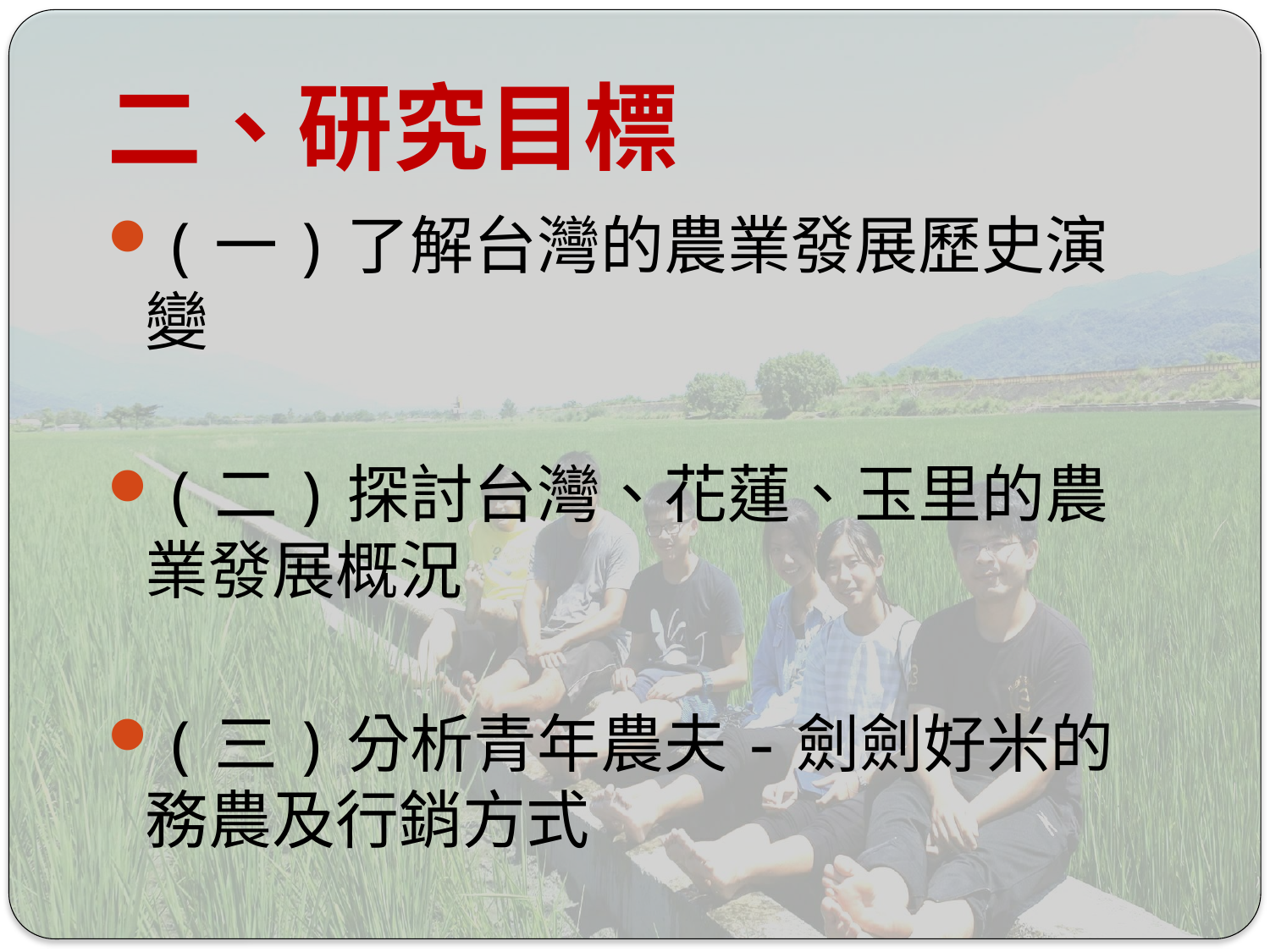

# 二、研究目標
(一)了解台灣的農業發展歷史演變

(二)探討台灣、花蓮、玉里的農業發展概況

(三)分析青年農夫-劍劍好米的務農及行銷方式